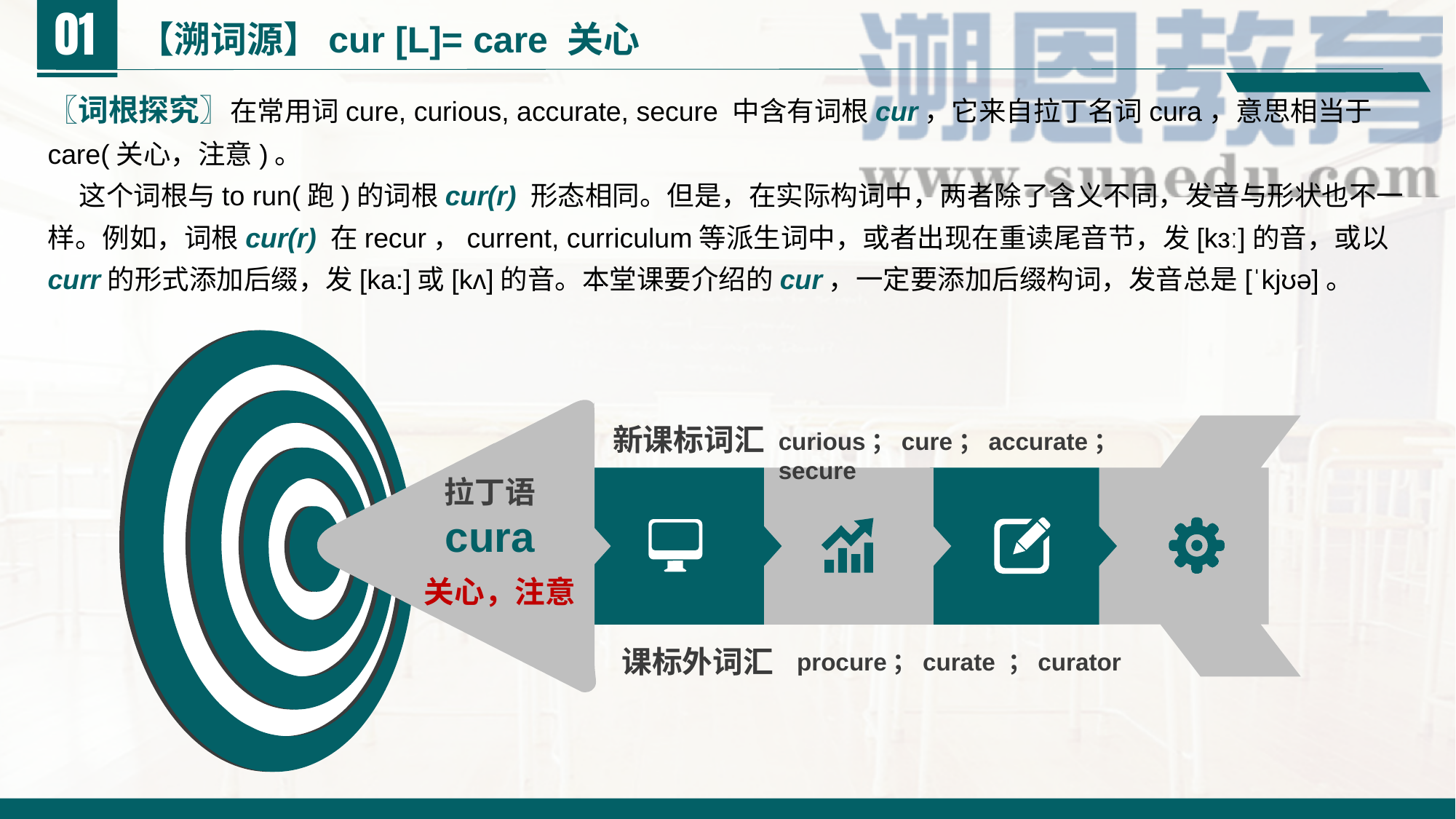

01

【溯词源】cur [L]= care 关心
〖词根探究〗在常用词cure, curious, accurate, secure 中含有词根cur，它来自拉丁名词cura，意思相当于care(关心，注意)。
    这个词根与to run(跑)的词根cur(r) 形态相同。但是，在实际构词中，两者除了含义不同，发音与形状也不一样。例如，词根cur(r) 在recur，current, curriculum等派生词中，或者出现在重读尾音节，发[kɜː]的音，或以curr的形式添加后缀，发[ka:]或[kʌ]的音。本堂课要介绍的cur，一定要添加后缀构词，发音总是[ˈkjʊə]。

新课标词汇
curious；cure；accurate；secure
拉丁语 cura
 关心，注意

课标外词汇
procure；curate ；curator